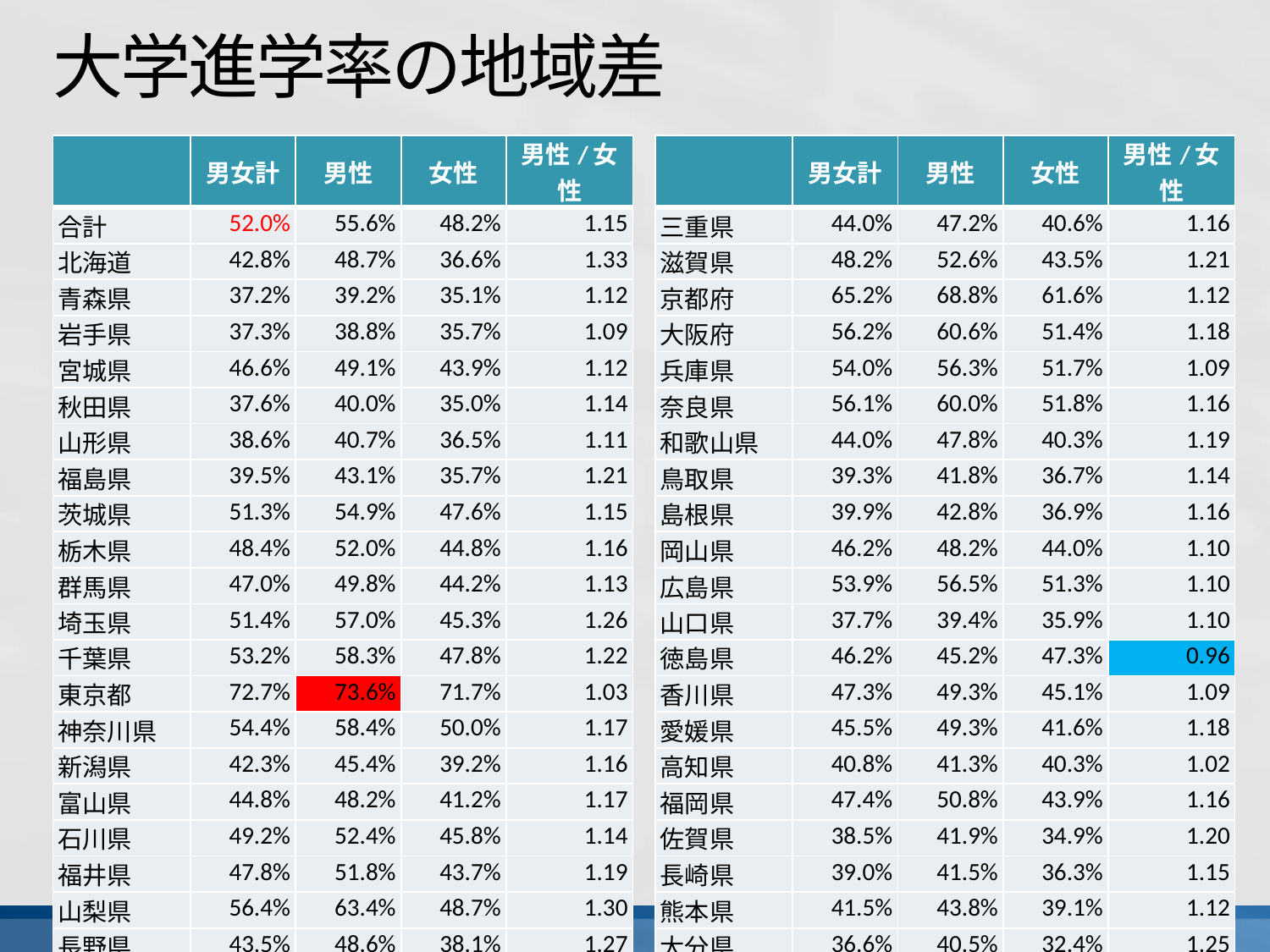

# 大学進学率の地域差
|  | 男女計 | 男性 | 女性 | 男性/女性 |
| --- | --- | --- | --- | --- |
| 合計 | 52.0% | 55.6% | 48.2% | 1.15 |
| 北海道 | 42.8% | 48.7% | 36.6% | 1.33 |
| 青森県 | 37.2% | 39.2% | 35.1% | 1.12 |
| 岩手県 | 37.3% | 38.8% | 35.7% | 1.09 |
| 宮城県 | 46.6% | 49.1% | 43.9% | 1.12 |
| 秋田県 | 37.6% | 40.0% | 35.0% | 1.14 |
| 山形県 | 38.6% | 40.7% | 36.5% | 1.11 |
| 福島県 | 39.5% | 43.1% | 35.7% | 1.21 |
| 茨城県 | 51.3% | 54.9% | 47.6% | 1.15 |
| 栃木県 | 48.4% | 52.0% | 44.8% | 1.16 |
| 群馬県 | 47.0% | 49.8% | 44.2% | 1.13 |
| 埼玉県 | 51.4% | 57.0% | 45.3% | 1.26 |
| 千葉県 | 53.2% | 58.3% | 47.8% | 1.22 |
| 東京都 | 72.7% | 73.6% | 71.7% | 1.03 |
| 神奈川県 | 54.4% | 58.4% | 50.0% | 1.17 |
| 新潟県 | 42.3% | 45.4% | 39.2% | 1.16 |
| 富山県 | 44.8% | 48.2% | 41.2% | 1.17 |
| 石川県 | 49.2% | 52.4% | 45.8% | 1.14 |
| 福井県 | 47.8% | 51.8% | 43.7% | 1.19 |
| 山梨県 | 56.4% | 63.4% | 48.7% | 1.30 |
| 長野県 | 43.5% | 48.6% | 38.1% | 1.27 |
| 岐阜県 | 45.2% | 48.5% | 41.7% | 1.16 |
| 静岡県 | 47.7% | 52.1% | 43.2% | 1.21 |
| 愛知県 | 52.4% | 55.4% | 49.2% | 1.13 |
|  | 男女計 | 男性 | 女性 | 男性/女性 |
| --- | --- | --- | --- | --- |
| 三重県 | 44.0% | 47.2% | 40.6% | 1.16 |
| 滋賀県 | 48.2% | 52.6% | 43.5% | 1.21 |
| 京都府 | 65.2% | 68.8% | 61.6% | 1.12 |
| 大阪府 | 56.2% | 60.6% | 51.4% | 1.18 |
| 兵庫県 | 54.0% | 56.3% | 51.7% | 1.09 |
| 奈良県 | 56.1% | 60.0% | 51.8% | 1.16 |
| 和歌山県 | 44.0% | 47.8% | 40.3% | 1.19 |
| 鳥取県 | 39.3% | 41.8% | 36.7% | 1.14 |
| 島根県 | 39.9% | 42.8% | 36.9% | 1.16 |
| 岡山県 | 46.2% | 48.2% | 44.0% | 1.10 |
| 広島県 | 53.9% | 56.5% | 51.3% | 1.10 |
| 山口県 | 37.7% | 39.4% | 35.9% | 1.10 |
| 徳島県 | 46.2% | 45.2% | 47.3% | 0.96 |
| 香川県 | 47.3% | 49.3% | 45.1% | 1.09 |
| 愛媛県 | 45.5% | 49.3% | 41.6% | 1.18 |
| 高知県 | 40.8% | 41.3% | 40.3% | 1.02 |
| 福岡県 | 47.4% | 50.8% | 43.9% | 1.16 |
| 佐賀県 | 38.5% | 41.9% | 34.9% | 1.20 |
| 長崎県 | 39.0% | 41.5% | 36.3% | 1.15 |
| 熊本県 | 41.5% | 43.8% | 39.1% | 1.12 |
| 大分県 | 36.6% | 40.5% | 32.4% | 1.25 |
| 宮崎県 | 38.2% | 42.0% | 34.4% | 1.22 |
| 鹿児島県 | 35.8% | 41.4% | 30.1% | 1.37 |
| 沖縄県 | 36.7% | 38.3% | 34.9% | 1.10 |